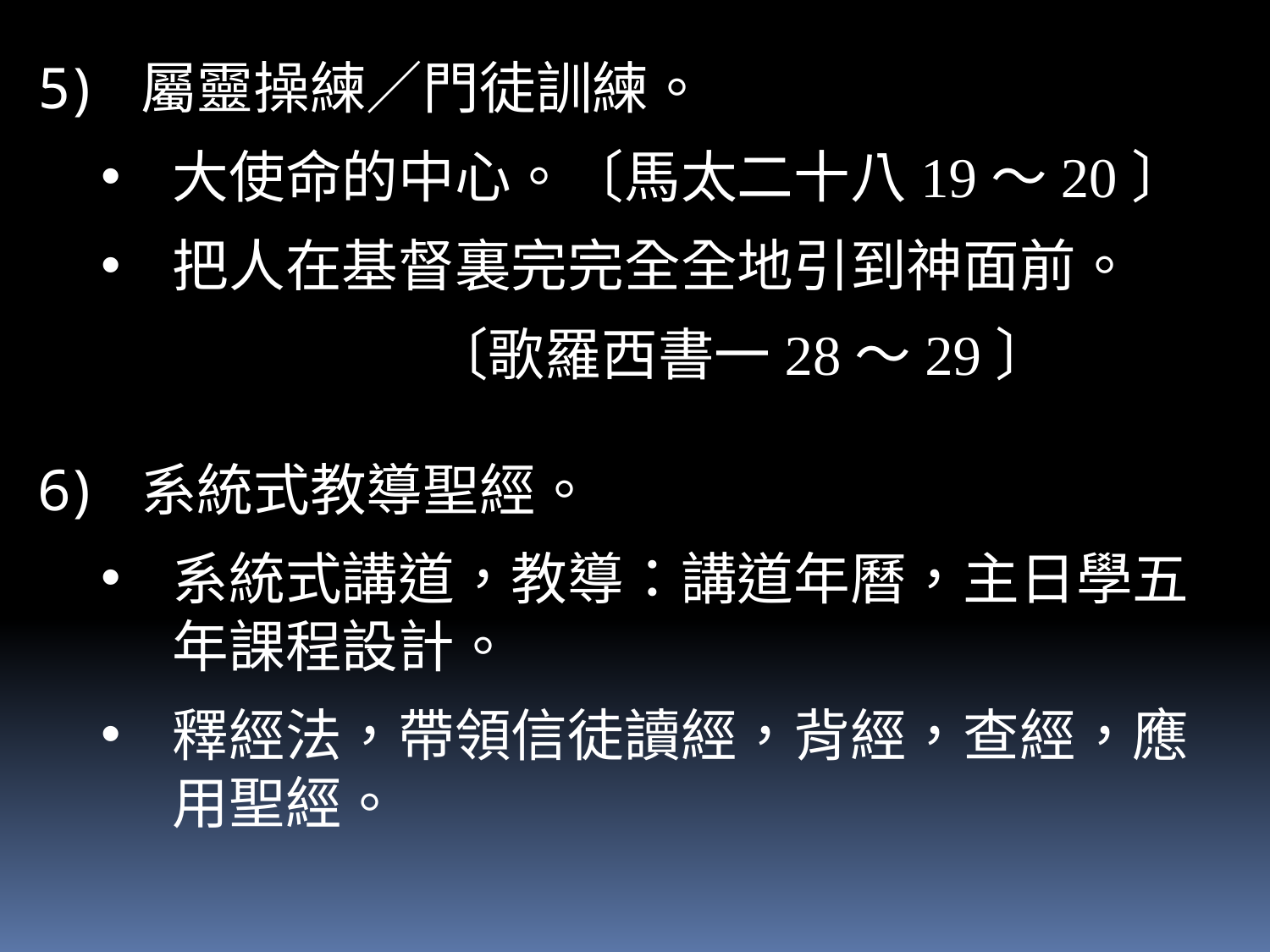

屬靈操練／門徒訓練。
大使命的中心。〔馬太二十八19～20〕
把人在基督裏完完全全地引到神面前。
                         〔歌羅西書一28～29〕

系統式教導聖經。
系統式講道，教導：講道年曆，主日學五年課程設計。
釋經法，帶領信徒讀經，背經，查經，應用聖經。